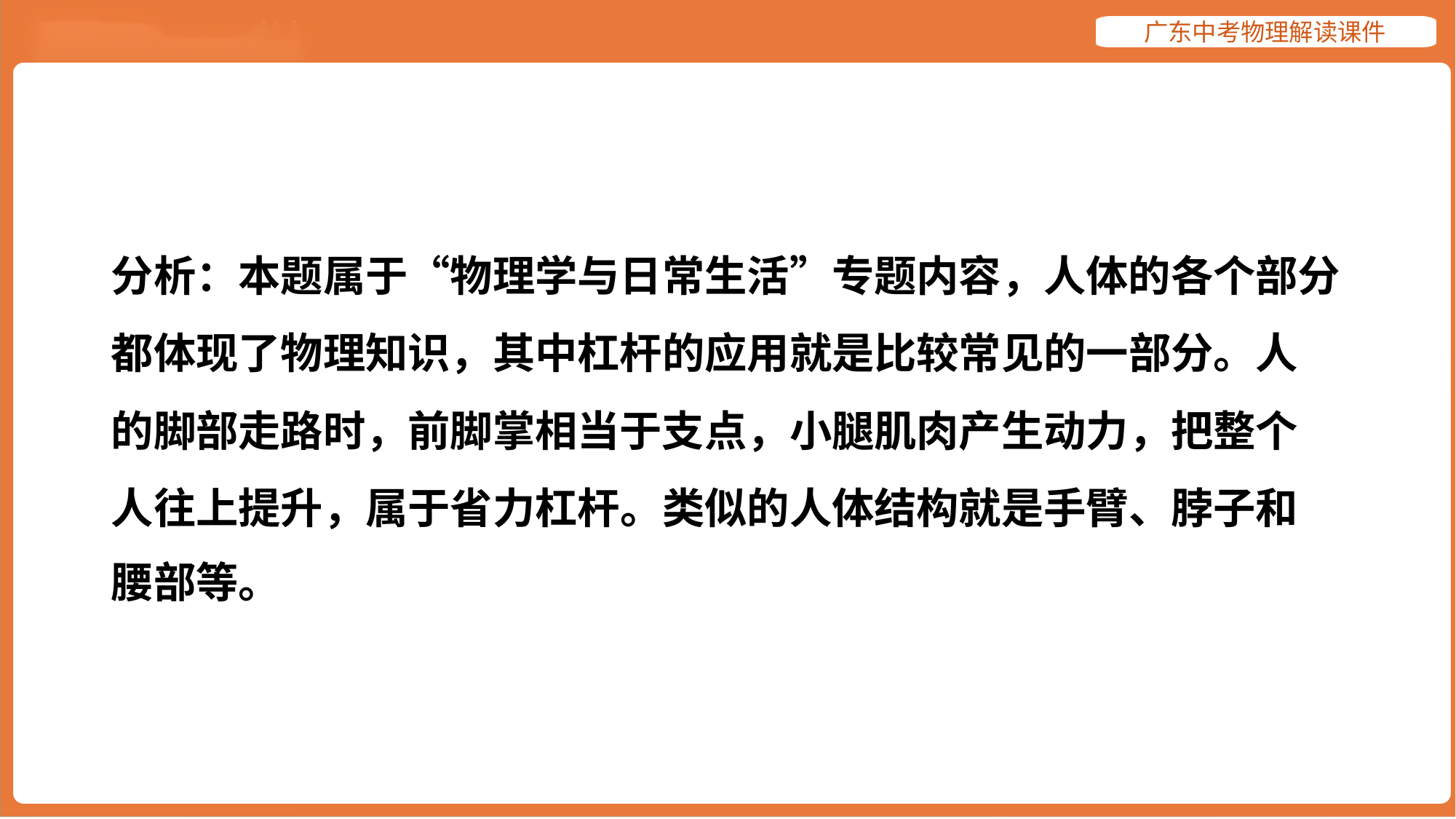

分析：本题属于“物理学与日常生活”专题内容，人体的各个部分
都体现了物理知识，其中杠杆的应用就是比较常见的一部分。人
的脚部走路时，前脚掌相当于支点，小腿肌肉产生动力，把整个
人往上提升，属于省力杠杆。类似的人体结构就是手臂、脖子和
腰部等。